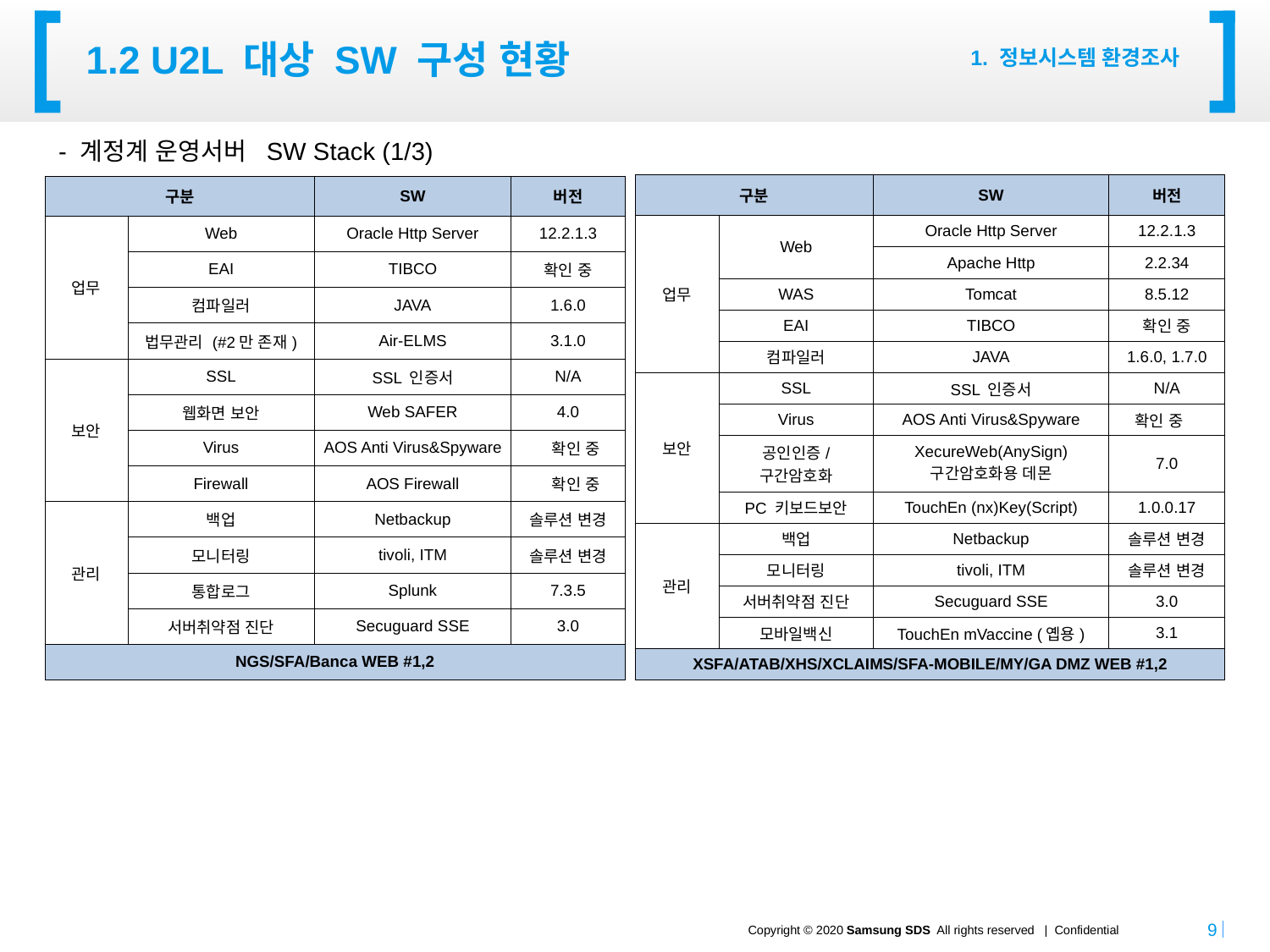

# 1.2 U2L 대상 SW 구성 현황
1. 정보시스템 환경조사
- 계정계 운영서버  SW Stack (1/3)
| 구분 |  | SW | 버전 |
| --- | --- | --- | --- |
| 업무 | Web | Oracle Http Server | 12.2.1.3 |
|  |  | Apache Http | 2.2.34 |
|  | WAS | Tomcat | 8.5.12 |
|  | EAI | TIBCO | 확인 중 |
|  | 컴파일러 | JAVA | 1.6.0, 1.7.0 |
| 보안 | SSL | SSL 인증서 | N/A |
|  | Virus | AOS Anti Virus&Spyware | 확인 중 |
|  | 공인인증/ 구간암호화 | XecureWeb(AnySign) 구간암호화용 데몬 | 7.0 |
|  | PC 키보드보안 | TouchEn (nx)Key(Script) | 1.0.0.17 |
| 관리 | 백업 | Netbackup | 솔루션 변경 |
|  | 모니터링 | tivoli, ITM | 솔루션 변경 |
|  | 서버취약점 진단 | Secuguard SSE | 3.0 |
|  | 모바일백신 | TouchEn mVaccine (옙용) | 3.1 |
| XSFA/ATAB/XHS/XCLAIMS/SFA-MOBILE/MY/GA DMZ WEB #1,2 |  |  |  |
| 구분 |  | SW | 버전 |
| --- | --- | --- | --- |
| 업무 | Web | Oracle Http Server | 12.2.1.3 |
|  | EAI | TIBCO | 확인 중 |
|  | 컴파일러 | JAVA | 1.6.0 |
|  | 법무관리 (#2만 존재) | Air-ELMS | 3.1.0 |
| 보안 | SSL | SSL 인증서 | N/A |
|  | 웹화면 보안 | Web SAFER | 4.0 |
|  | Virus | AOS Anti Virus&Spyware | 확인 중 |
|  | Firewall | AOS Firewall | 확인 중 |
| 관리 | 백업 | Netbackup | 솔루션 변경 |
|  | 모니터링 | tivoli, ITM | 솔루션 변경 |
|  | 통합로그 | Splunk | 7.3.5 |
|  | 서버취약점 진단 | Secuguard SSE | 3.0 |
| NGS/SFA/Banca WEB #1,2 |  |  |  |